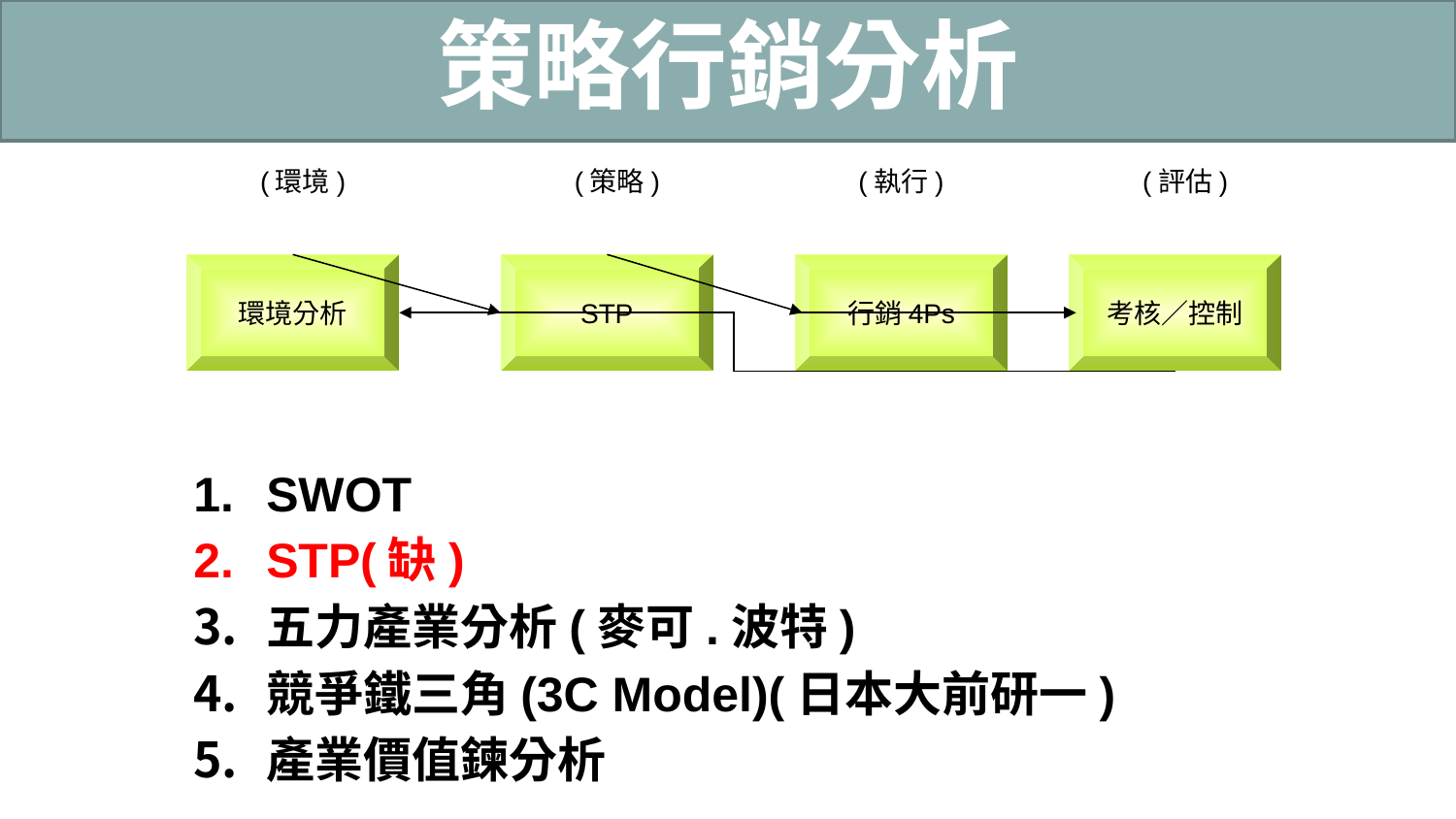

# 策略行銷分析
(環境)
(策略)
(執行)
(評估)
環境分析
STP
行銷4Ps
考核／控制

SWOT
STP(缺)
五力產業分析(麥可.波特)
競爭鐵三角(3C Model)(日本大前研一)
產業價值鍊分析